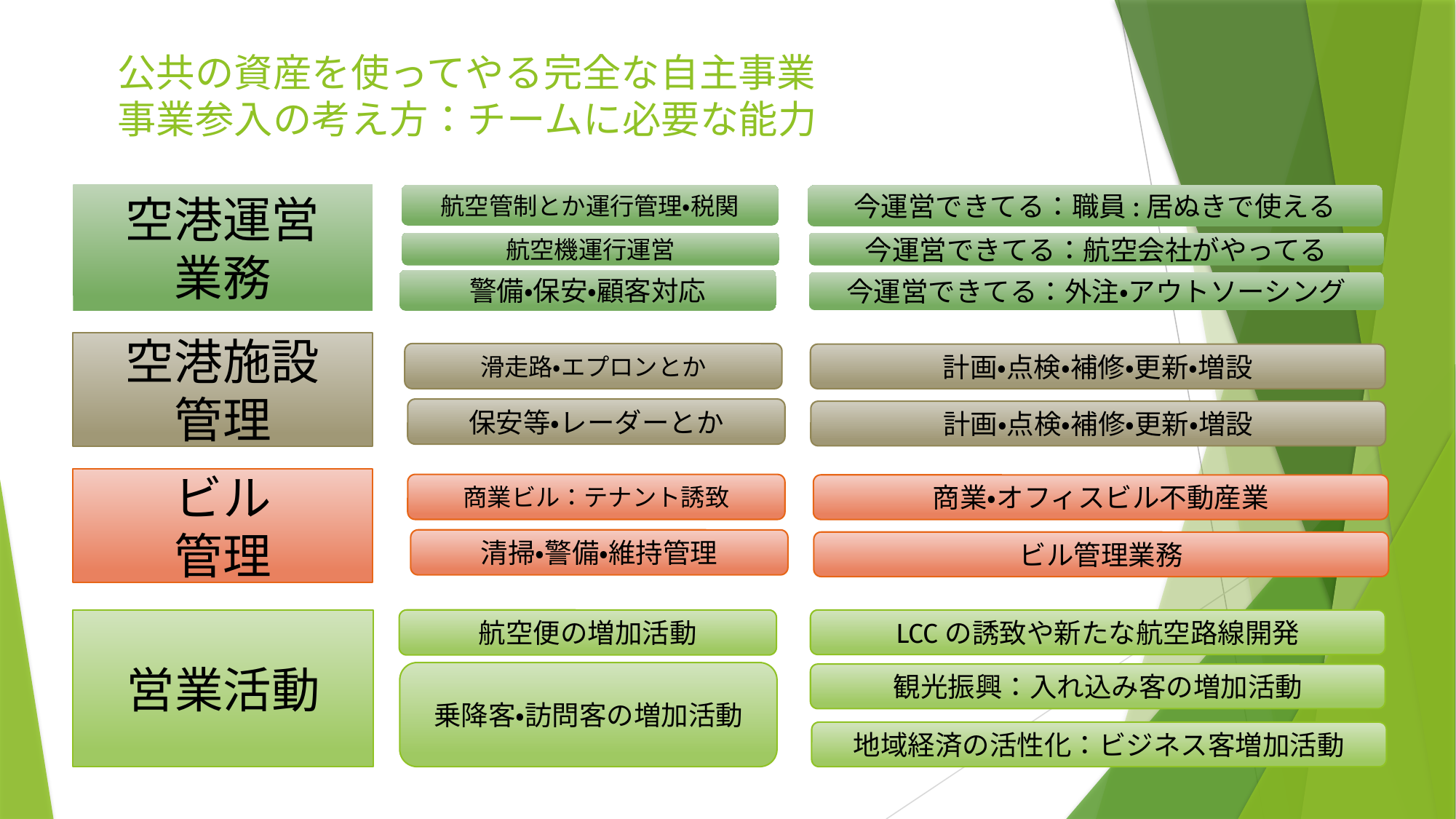

# 公共の資産を使ってやる完全な自主事業 事業参入の考え方：チームに必要な能力
空港運営
業務
航空管制とか運行管理・税関
今運営できてる：職員:居ぬきで使える
航空機運行運営
今運営できてる：航空会社がやってる
警備・保安・顧客対応
今運営できてる：外注・アウトソーシング
空港施設
管理
滑走路・エプロンとか
計画・点検・補修・更新・増設
保安等・レーダーとか
計画・点検・補修・更新・増設
ビル
管理
商業ビル：テナント誘致
商業・オフィスビル不動産業
清掃・警備・維持管理
ビル管理業務
営業活動
航空便の増加活動
LCCの誘致や新たな航空路線開発
乗降客・訪問客の増加活動
観光振興：入れ込み客の増加活動
地域経済の活性化：ビジネス客増加活動